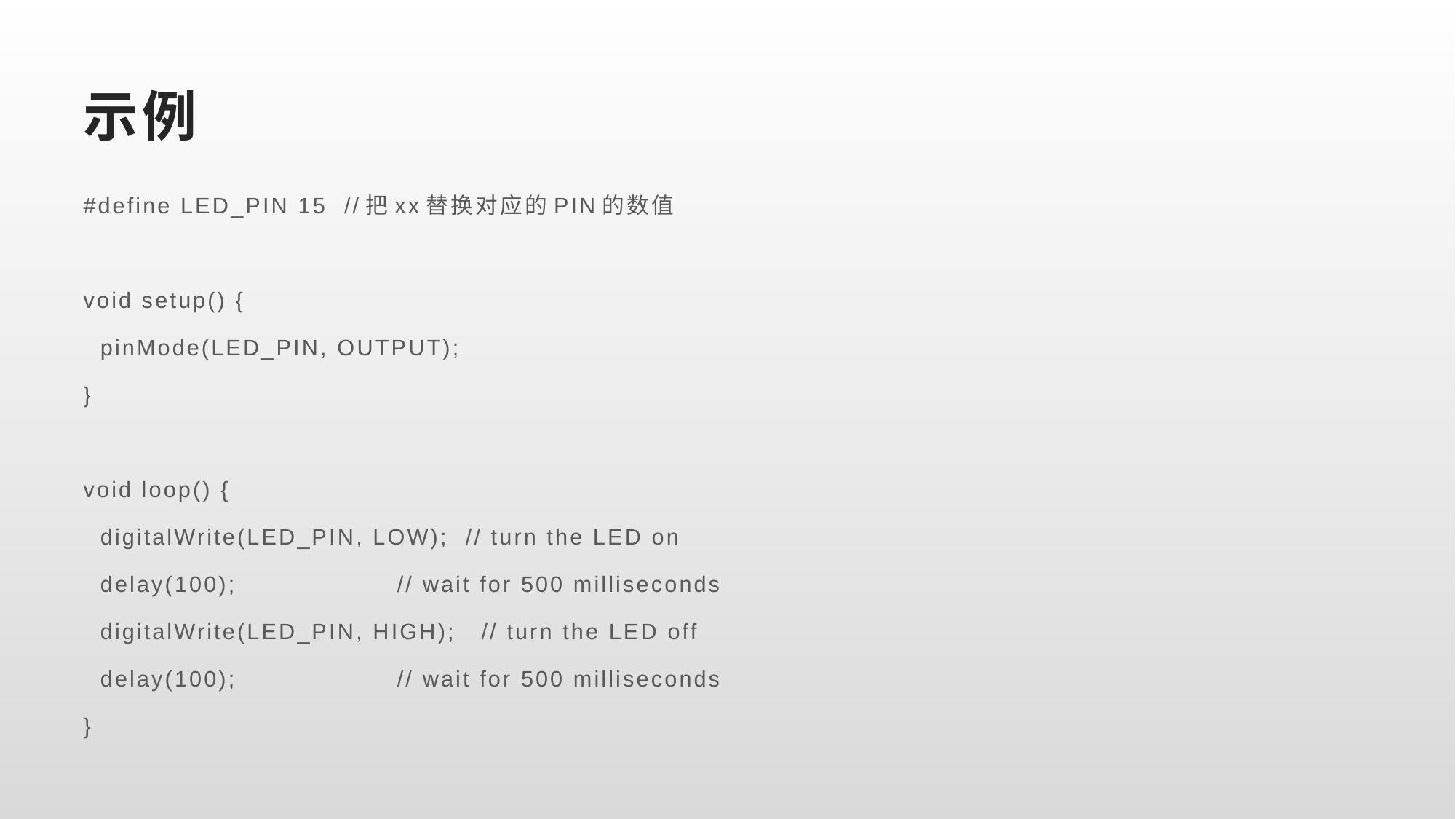

# 示例
#define LED_PIN 15  //把xx替换对应的PIN的数值

void setup() {
  pinMode(LED_PIN, OUTPUT);
}

void loop() {
  digitalWrite(LED_PIN, LOW);  // turn the LED on
  delay(100);                   // wait for 500 milliseconds
  digitalWrite(LED_PIN, HIGH);   // turn the LED off
  delay(100);                   // wait for 500 milliseconds
}